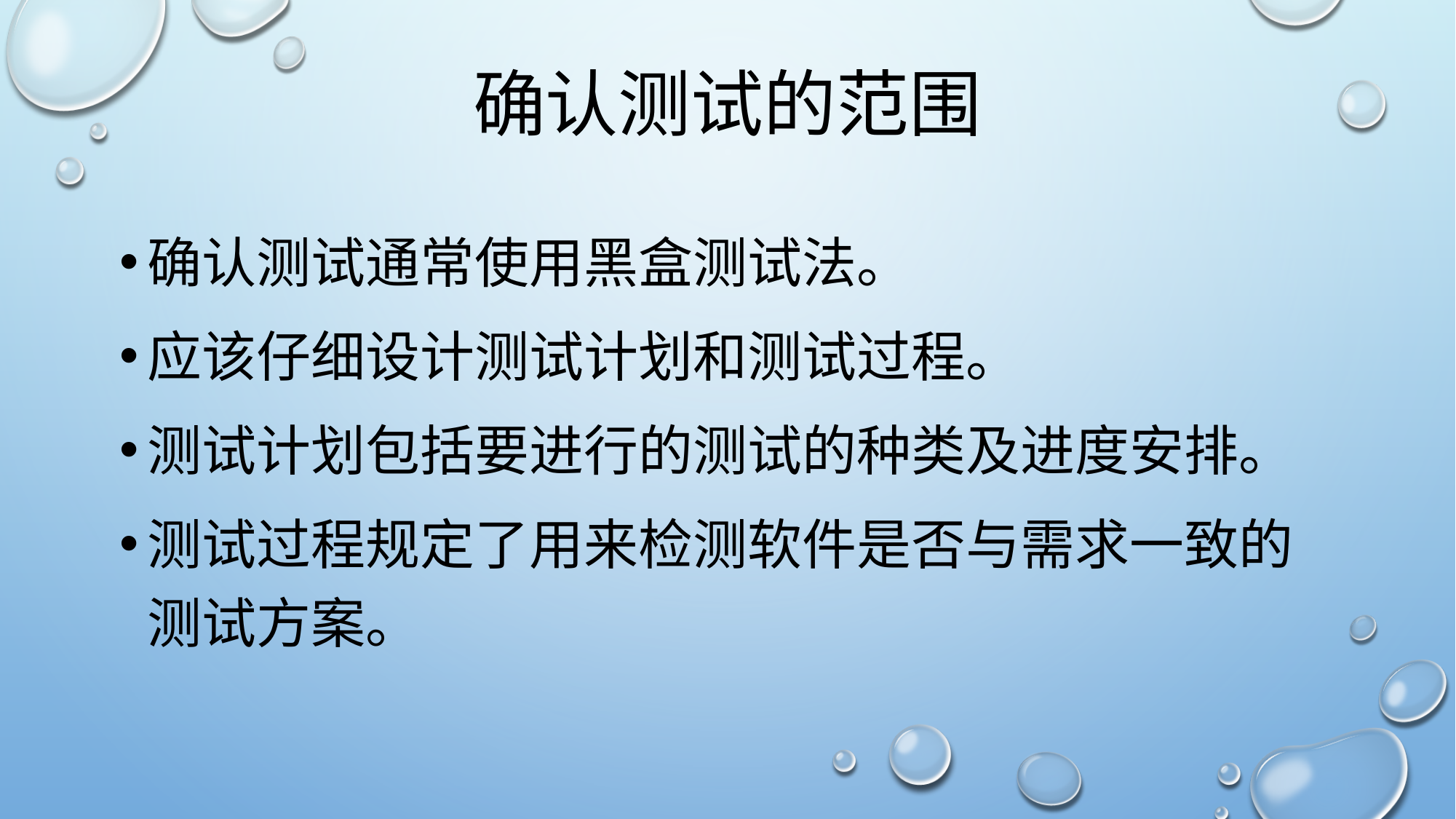

# 确认测试的范围
确认测试通常使用黑盒测试法。
应该仔细设计测试计划和测试过程。
测试计划包括要进行的测试的种类及进度安排。
测试过程规定了用来检测软件是否与需求一致的测试方案。